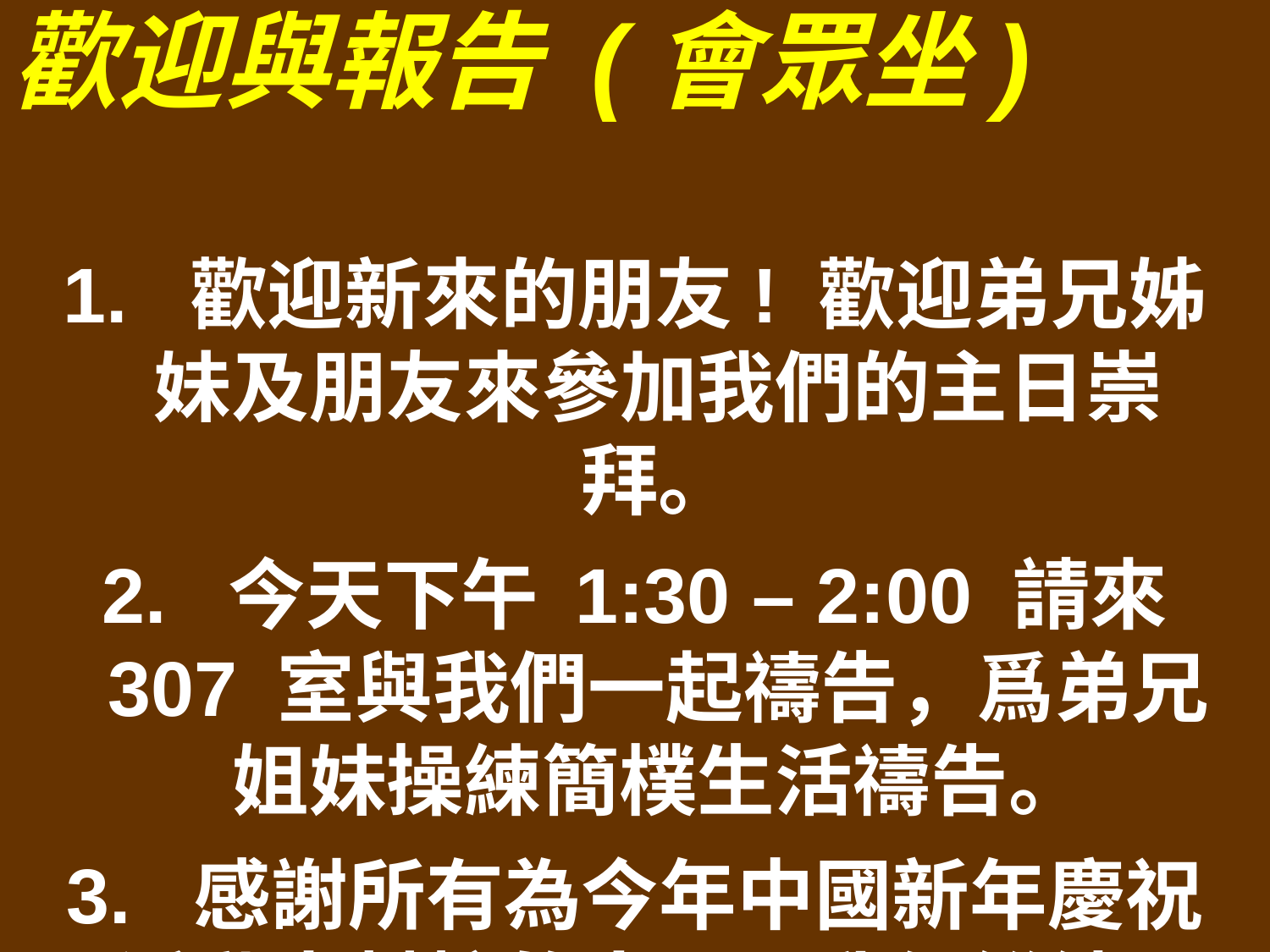

歡迎與報告 (會眾坐)

1.  歡迎新來的朋友! 歡迎弟兄姊妹及朋友來參加我們的主日崇拜。
2.  今天下午 1:30 – 2:00 請來 307 室與我們一起禱告，爲弟兄姐妹操練簡樸生活禱告。
3.  感謝所有為今年中國新年慶祝活動來幫忙的人！願我們繼續尋找方法來接觸我們的社區並與他們分享基督的愛。